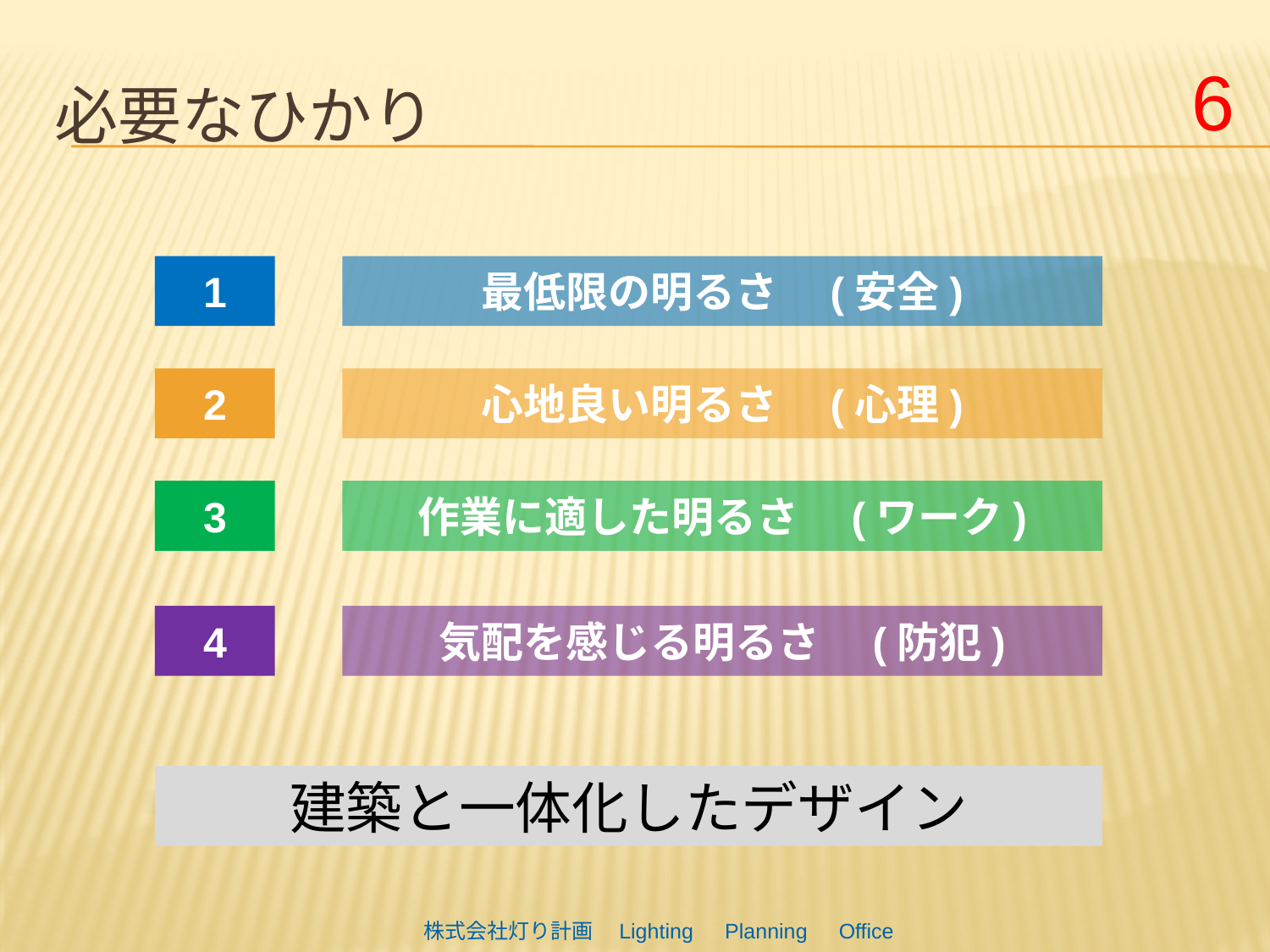

6
# 必要なひかり
1
最低限の明るさ　(安全)
2
心地良い明るさ　(心理)
3
作業に適した明るさ　(ワーク)
4
気配を感じる明るさ　(防犯)
建築と一体化したデザイン
株式会社灯り計画　Lighting　Planning　Office